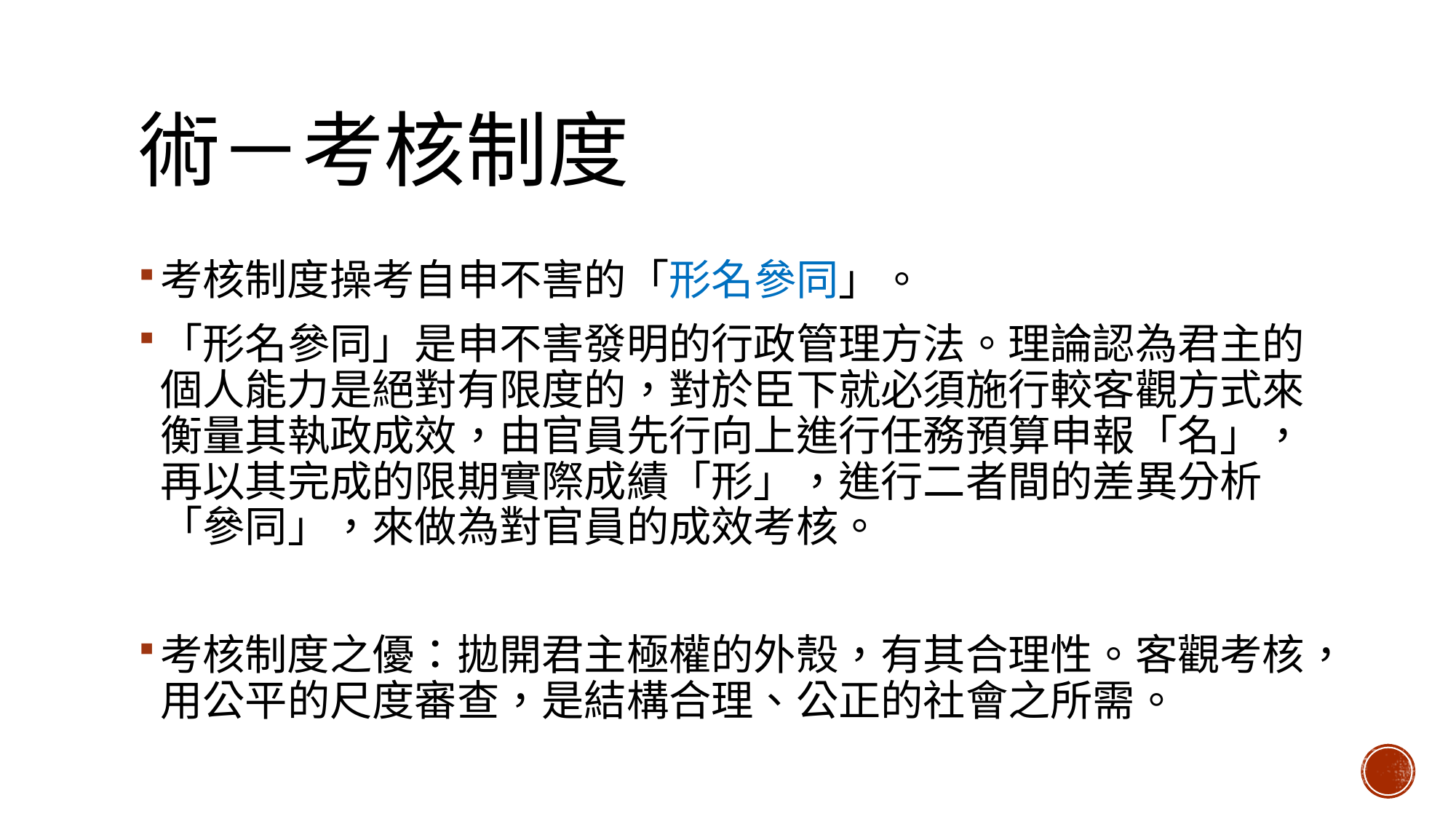

# 術－考核制度
考核制度操考自申不害的「形名參同」。
「形名參同」是申不害發明的行政管理方法。理論認為君主的個人能力是絕對有限度的，對於臣下就必須施行較客觀方式來衡量其執政成效，由官員先行向上進行任務預算申報「名」，再以其完成的限期實際成績「形」，進行二者間的差異分析「參同」，來做為對官員的成效考核。

考核制度之優：拋開君主極權的外殼，有其合理性。客觀考核，用公平的尺度審查，是結構合理、公正的社會之所需。